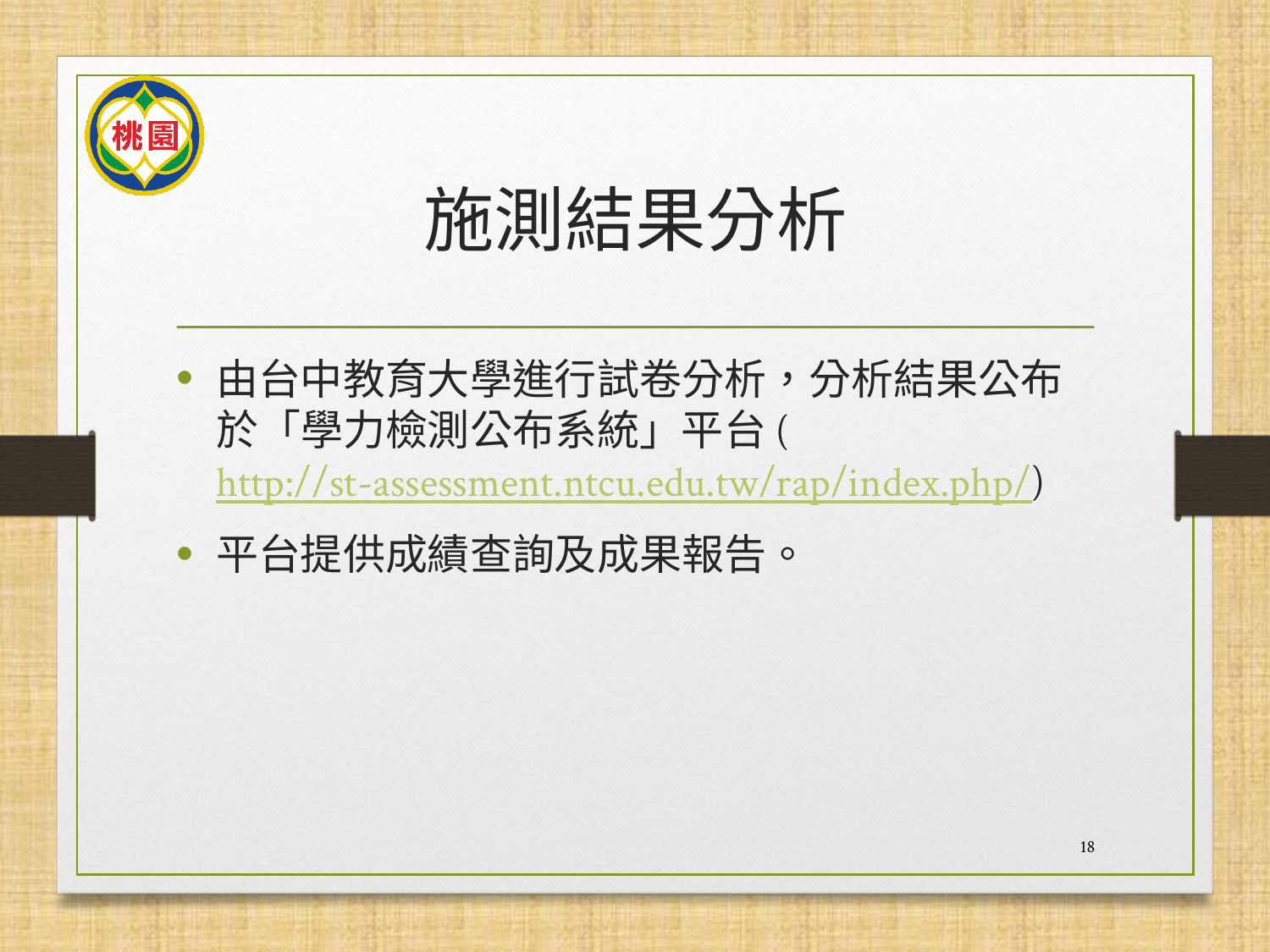

# 施測結果分析
由台中教育大學進行試卷分析，分析結果公布於「學力檢測公布系統」平台(http://st-assessment.ntcu.edu.tw/rap/index.php/)
平台提供成績查詢及成果報告。
18